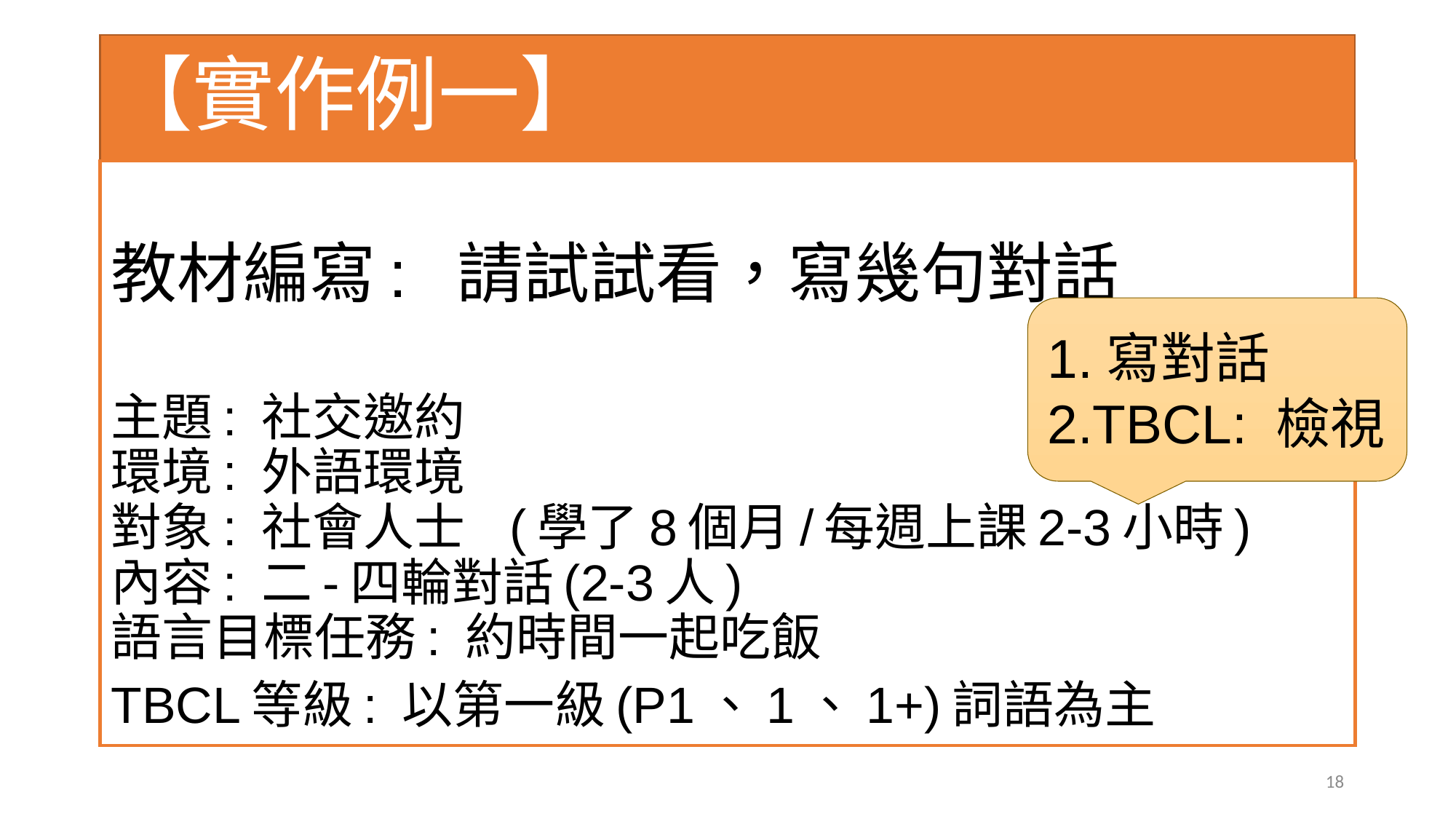

# 【實作例一】

教材編寫:  請試試看，寫幾句對話

主題: 社交邀約
環境: 外語環境
對象: 社會人士   (學了8個月/每週上課2-3小時)
內容: 二-四輪對話(2-3人)
語言目標任務: 約時間一起吃飯
TBCL等級: 以第一級(P1、1、1+)詞語為主
1.寫對話
2.TBCL: 檢視
18